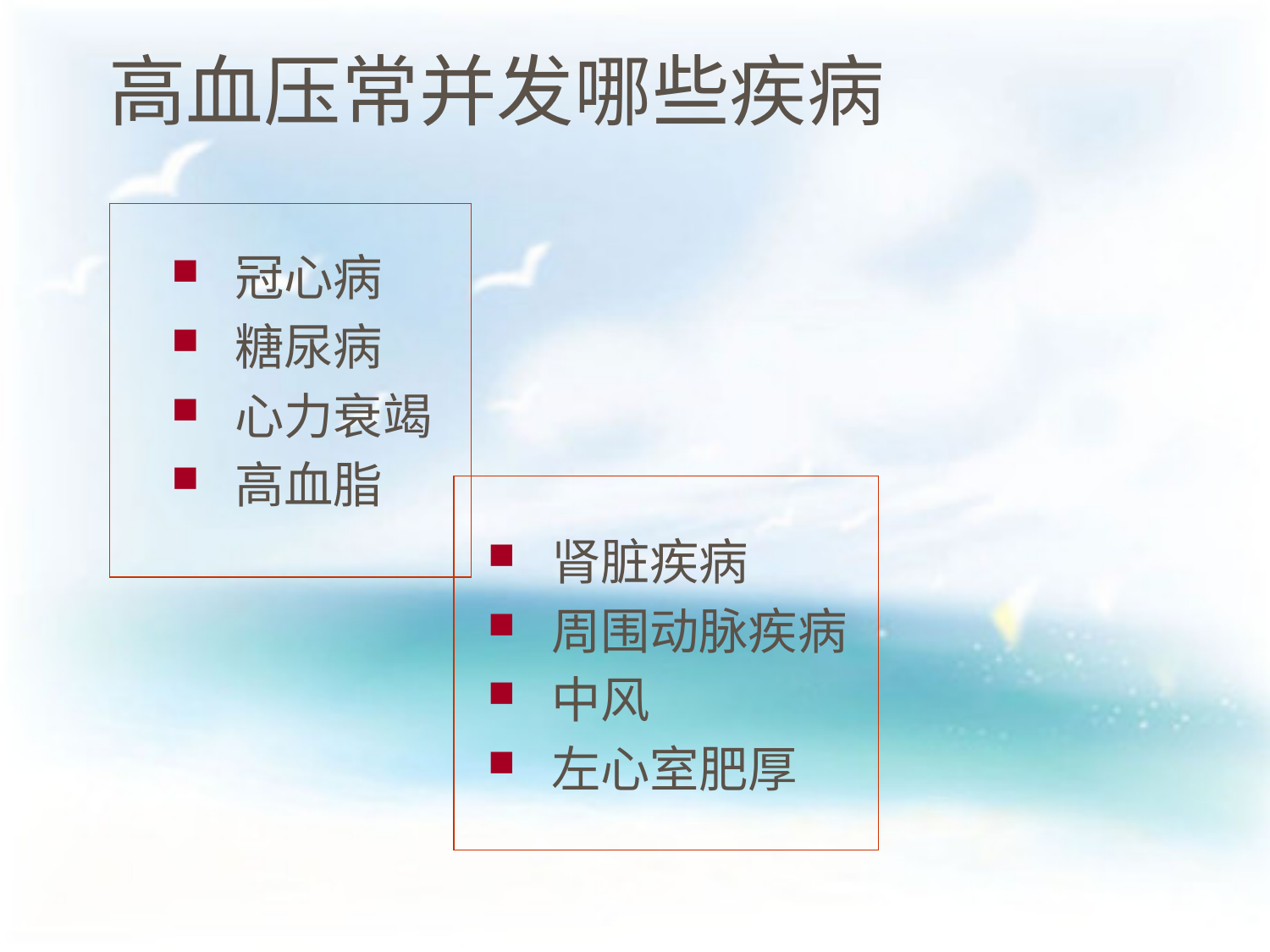

# 高血压常并发哪些疾病

冠心病
糖尿病
心力衰竭
高血脂

肾脏疾病
周围动脉疾病
中风
左心室肥厚